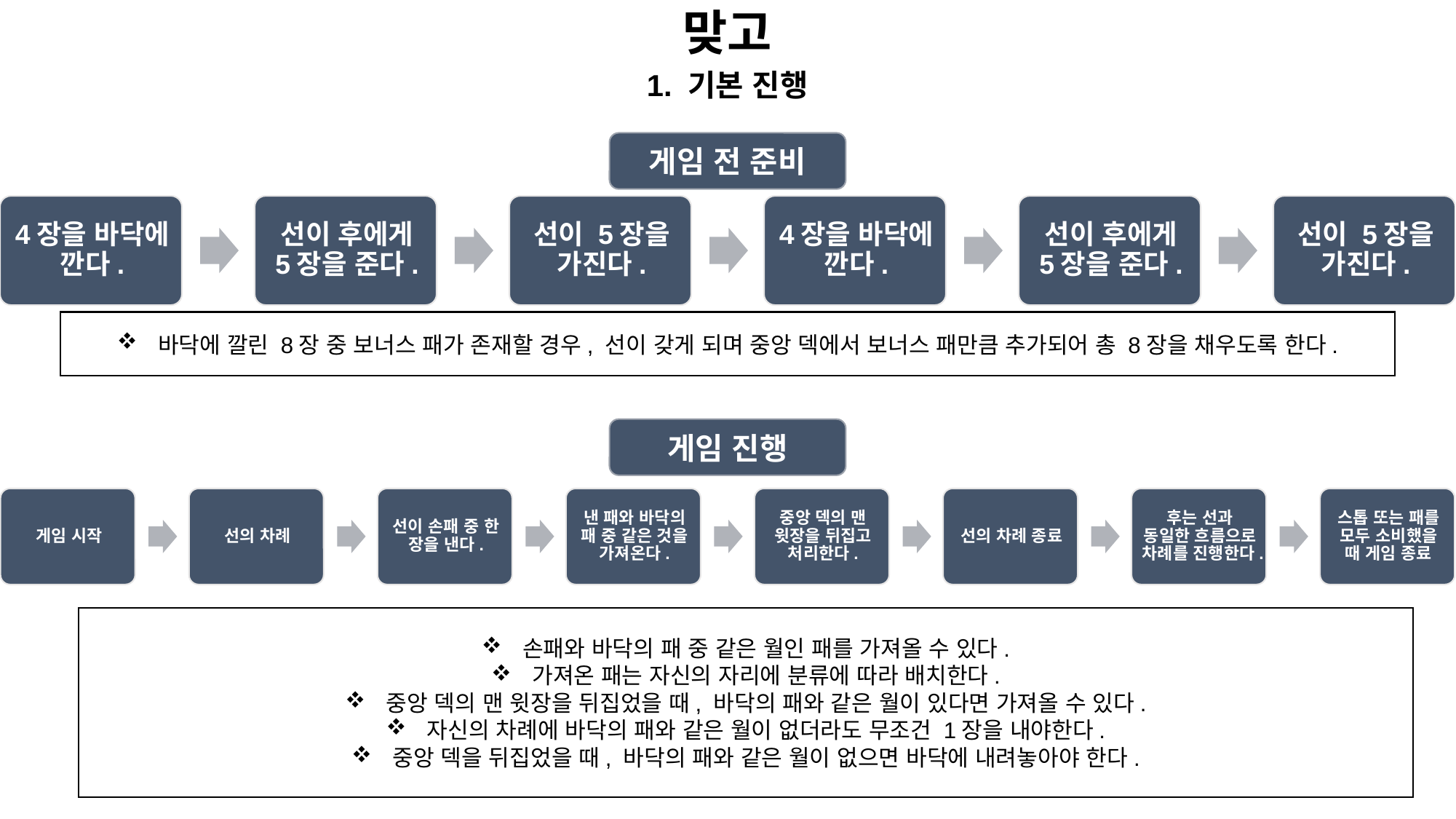

맞고
1. 기본 진행
게임 전 준비
4장을 바닥에 깐다.

선이 후에게 5장을 준다.

선이 5장을 가진다.

4장을 바닥에 깐다.

선이 후에게 5장을 준다.

선이 5장을 가진다.
바닥에 깔린 8장 중 보너스 패가 존재할 경우, 선이 갖게 되며 중앙 덱에서 보너스 패만큼 추가되어 총 8장을 채우도록 한다.
게임 진행
게임 시작

선의 차례

선이 손패 중 한 장을 낸다.

낸 패와 바닥의 패 중 같은 것을 가져온다.

중앙 덱의 맨 윗장을 뒤집고 처리한다.

선의 차례 종료

후는 선과 동일한 흐름으로 차례를 진행한다.

스톱 또는 패를 모두 소비했을 때 게임 종료
손패와 바닥의 패 중 같은 월인 패를 가져올 수 있다.
가져온 패는 자신의 자리에 분류에 따라 배치한다.
중앙 덱의 맨 윗장을 뒤집었을 때, 바닥의 패와 같은 월이 있다면 가져올 수 있다.
자신의 차례에 바닥의 패와 같은 월이 없더라도 무조건 1장을 내야한다.
중앙 덱을 뒤집었을 때, 바닥의 패와 같은 월이 없으면 바닥에 내려놓아야 한다.